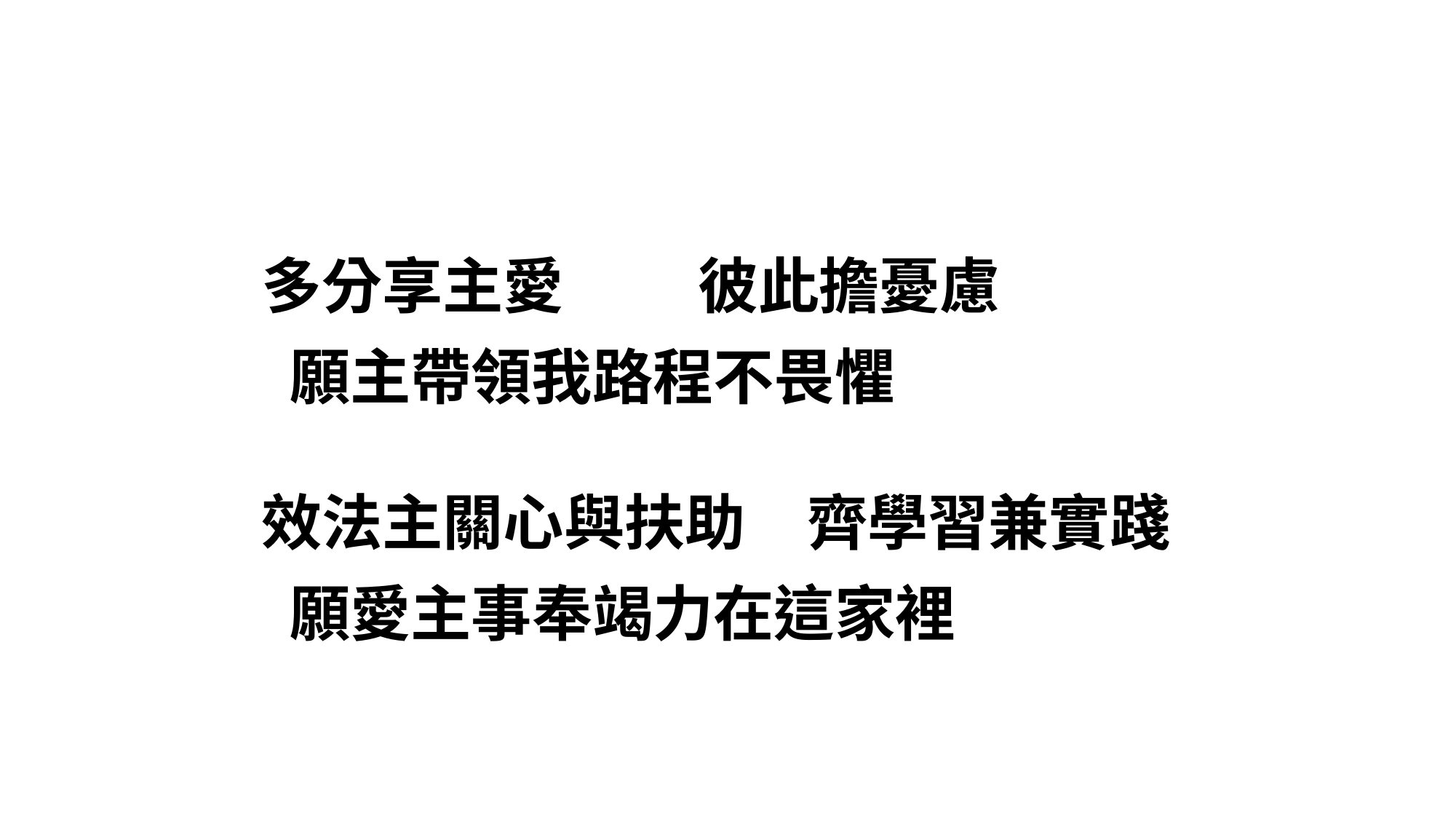

多分享主愛		彼此擔憂慮
 願主帶領我路程不畏懼

效法主關心與扶助	齊學習兼實踐
 願愛主事奉竭力在這家裡